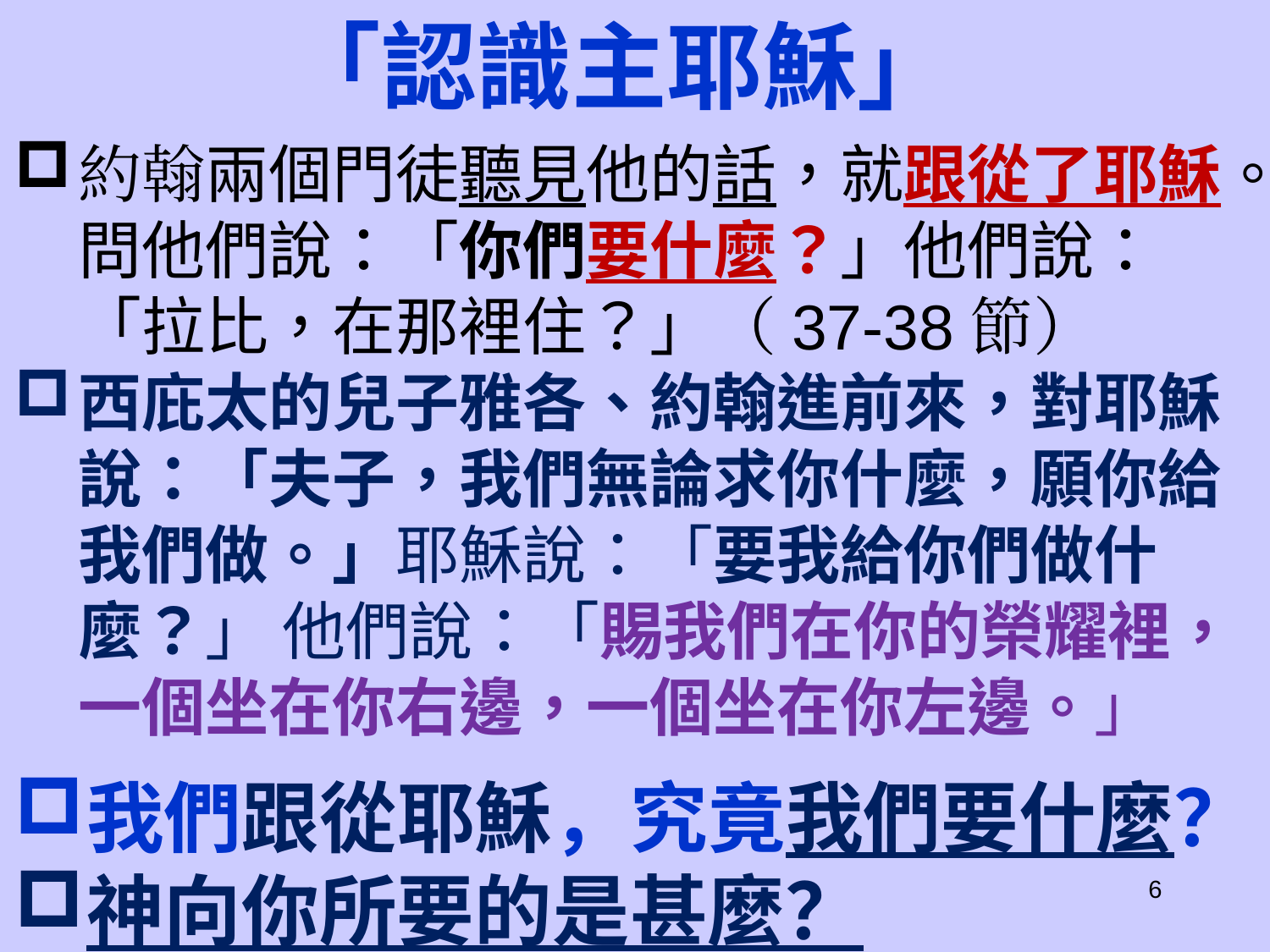

「認識主耶穌」

約翰兩個門徒聽見他的話，就跟從了耶穌。問他們說：「你們要什麼？」他們說：「拉比，在那裡住？」（37-38節）
西庇太的兒子雅各、約翰進前來，對耶穌說：「夫子，我們無論求你什麼，願你給我們做。」耶穌說：「要我給你們做什麼？」 他們說：「賜我們在你的榮耀裡，一個坐在你右邊，一個坐在你左邊。」

我們跟從耶穌，究竟我們要什麼？
神向你所要的是甚麼？

6